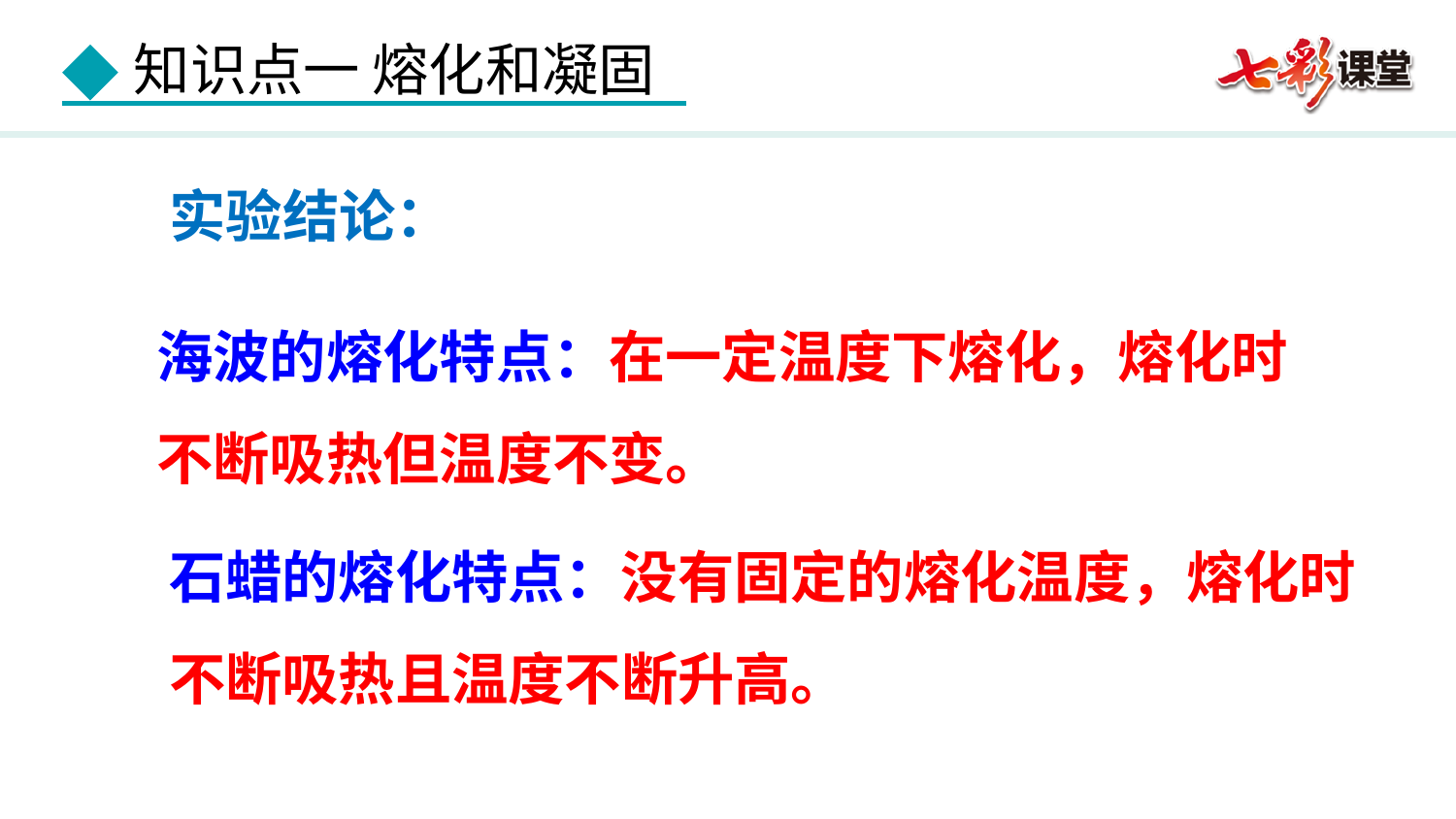

实验结论：

海波的熔化特点：在一定温度下熔化，熔化时不断吸热但温度不变。
石蜡的熔化特点：没有固定的熔化温度，熔化时不断吸热且温度不断升高。